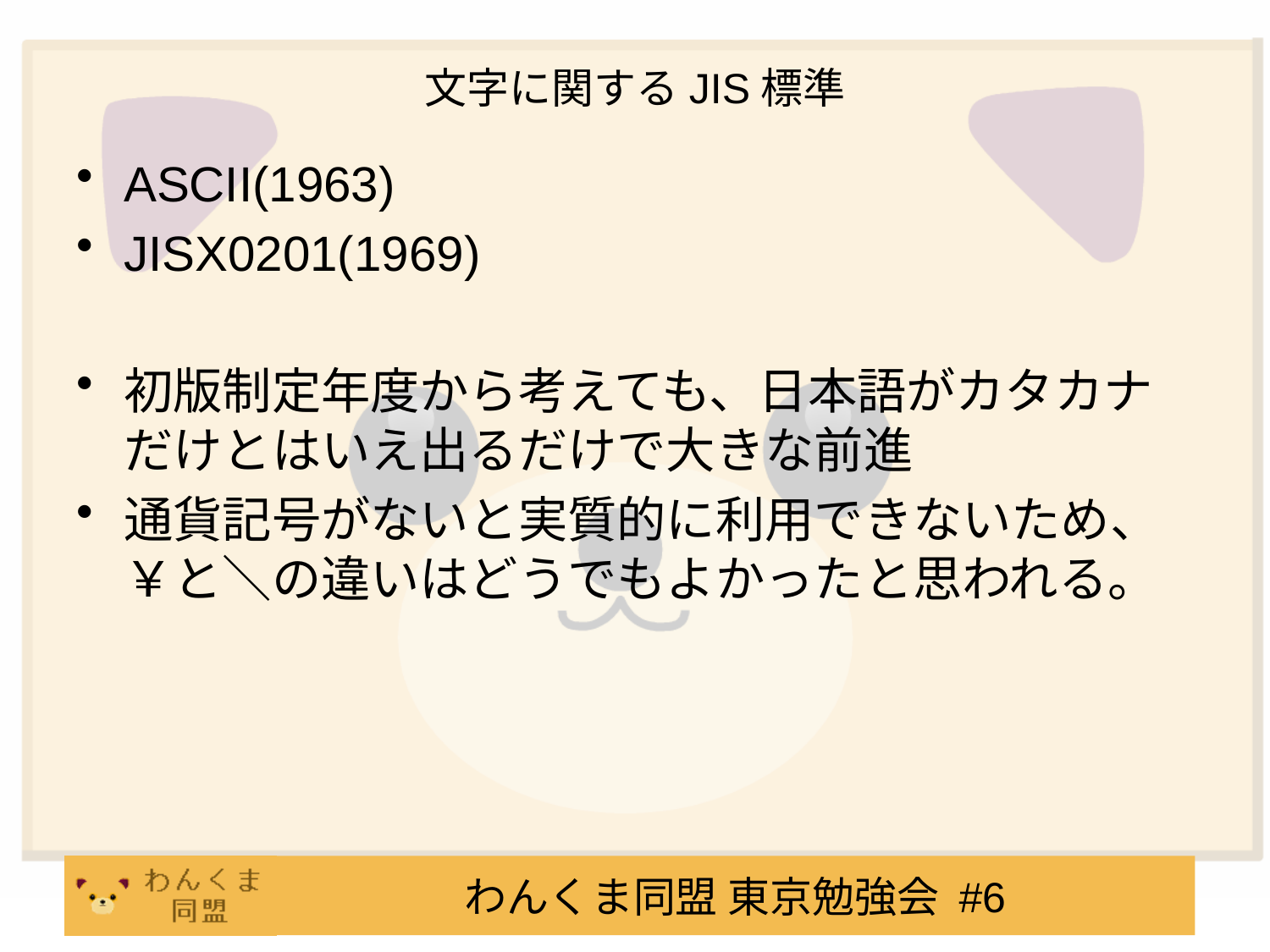

# 文字に関するJIS標準
ASCII(1963)
JISX0201(1969)

初版制定年度から考えても、日本語がカタカナだけとはいえ出るだけで大きな前進
通貨記号がないと実質的に利用できないため、￥と＼の違いはどうでもよかったと思われる。